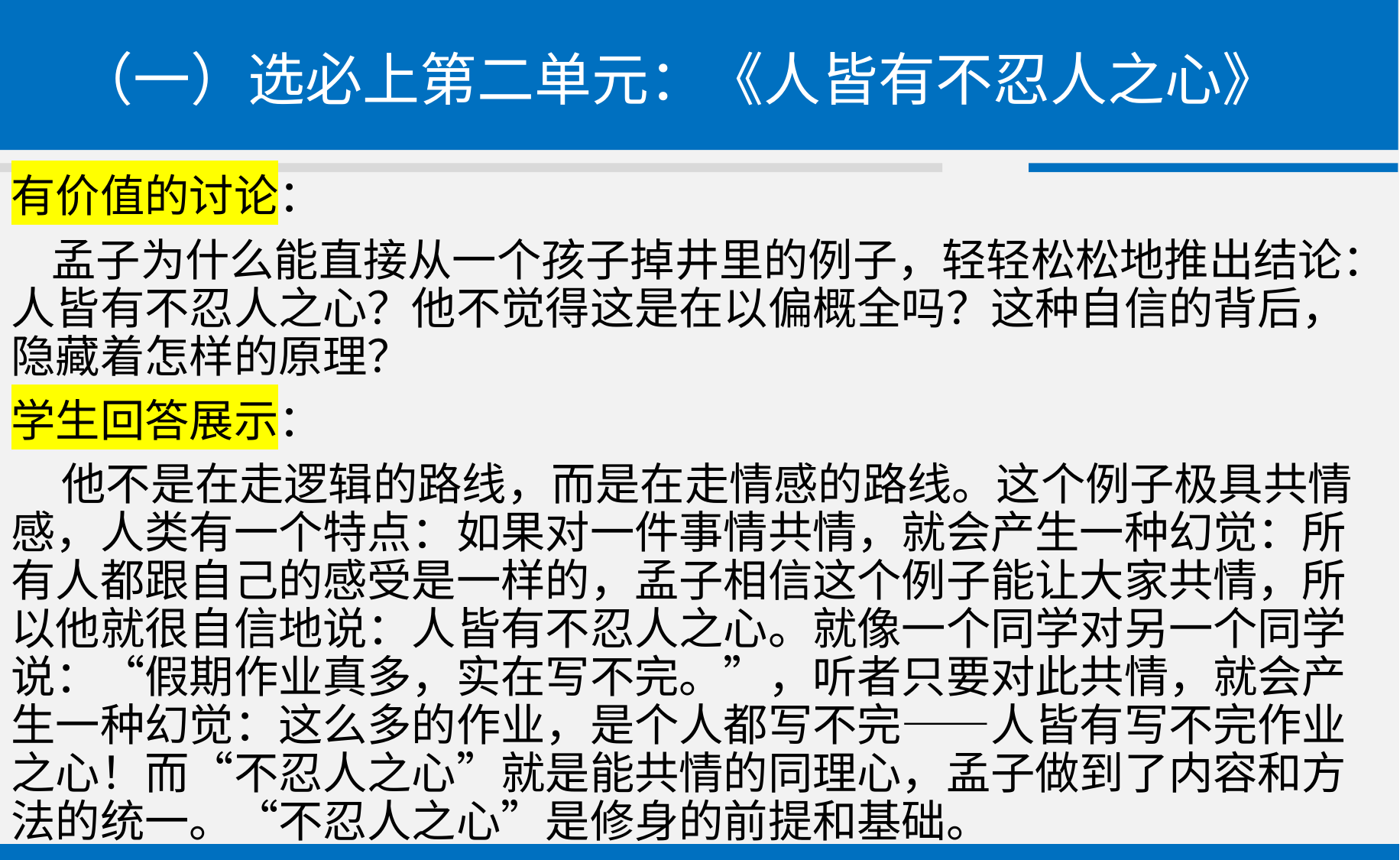

# （一）选必上第二单元：《人皆有不忍人之心》
有价值的讨论：
   孟子为什么能直接从一个孩子掉井里的例子，轻轻松松地推出结论：人皆有不忍人之心？他不觉得这是在以偏概全吗？这种自信的背后，隐藏着怎样的原理？
学生回答展示：
    他不是在走逻辑的路线，而是在走情感的路线。这个例子极具共情感，人类有一个特点：如果对一件事情共情，就会产生一种幻觉：所有人都跟自己的感受是一样的，孟子相信这个例子能让大家共情，所以他就很自信地说：人皆有不忍人之心。就像一个同学对另一个同学说：“假期作业真多，实在写不完。”，听者只要对此共情，就会产生一种幻觉：这么多的作业，是个人都写不完——人皆有写不完作业之心！而“不忍人之心”就是能共情的同理心，孟子做到了内容和方法的统一。“不忍人之心”是修身的前提和基础。